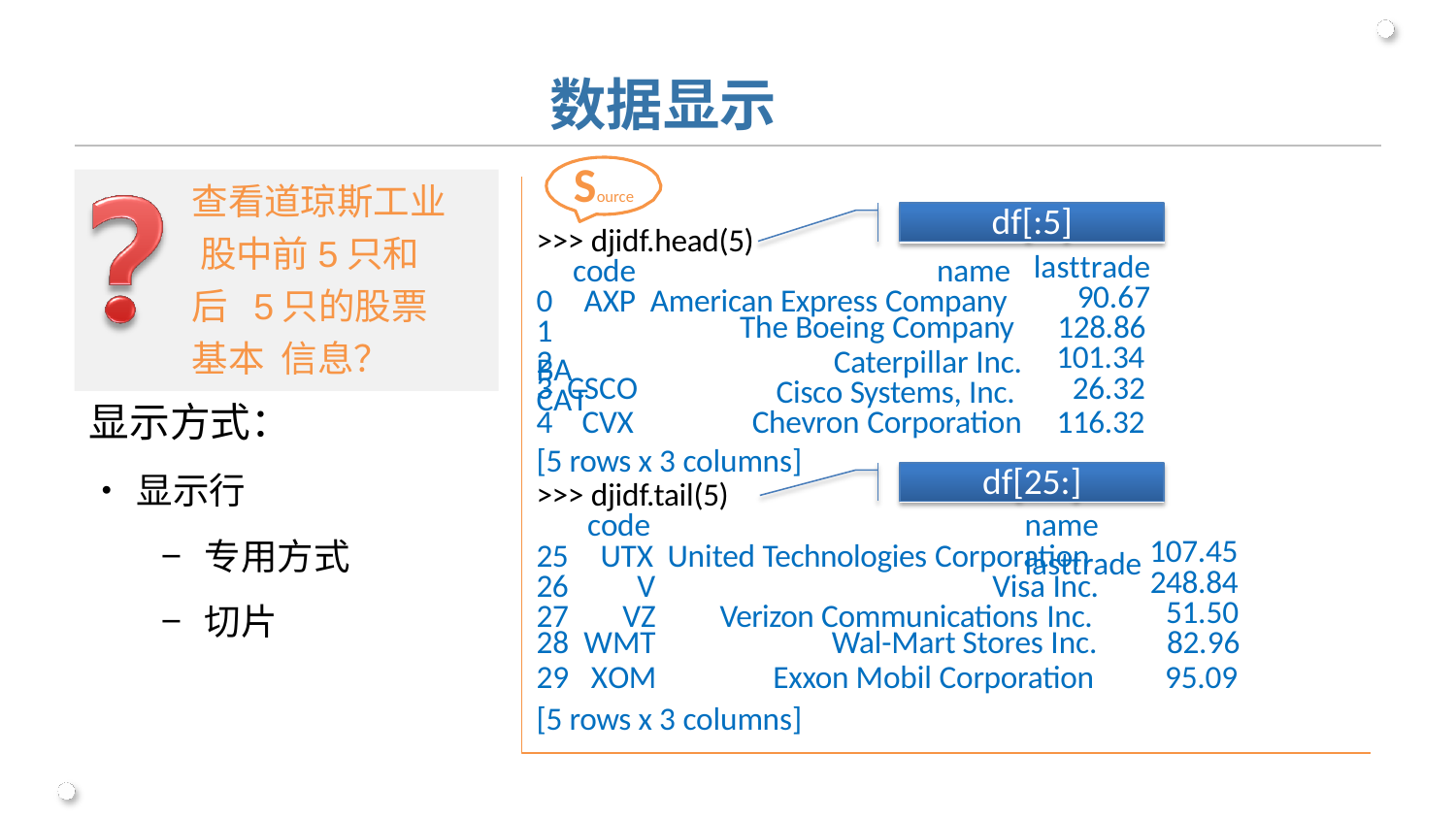

# 数据显示

Source

查看道琼斯工业  股中前5只和后  5只的股票基本  信息？

df[:5]

>>> djidf.head(5)
code
name
lasttrade
90.67
128.86
101.34
26.32
116.32
0	AXP  American Express Company
1	BA
The Boeing Company
Caterpillar Inc.  Cisco Systems, Inc.  Chevron Corporation
2	CAT
CSCO
CVX
显示方式：
[5 rows x 3 columns]
>>> djidf.tail(5)

df[25:]

•	显示行
− 专用方式
− 切片

code
name	lasttrade
25	UTX  United Technologies Corporation
107.45
248.84
51.50
82.96
95.09
26	V	Visa Inc.
27	VZ
Verizon Communications Inc.
WMT
XOM
Wal-Mart Stores Inc.
Exxon Mobil Corporation
[5 rows x 3 columns]